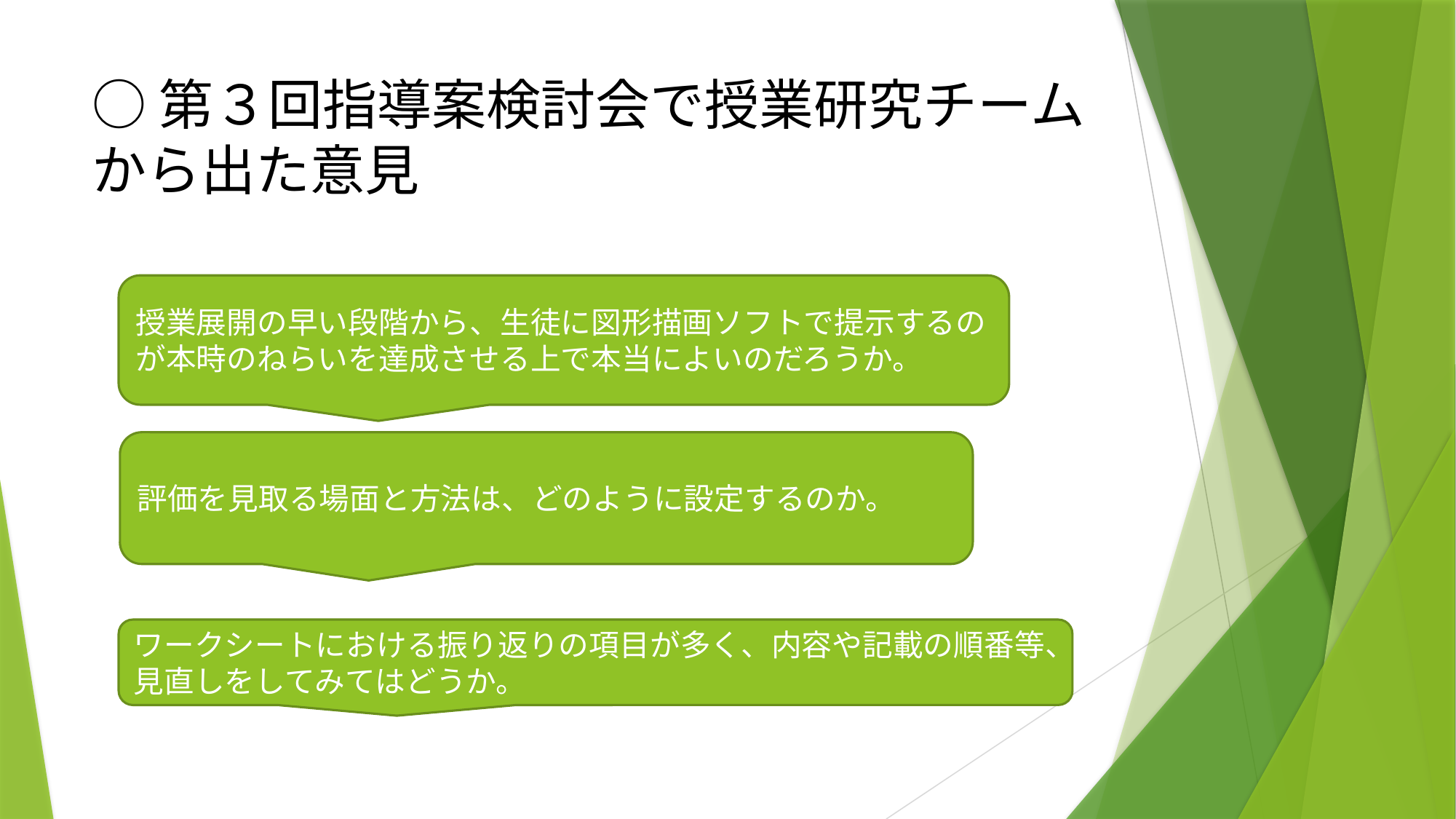

# ○第３回指導案検討会で授業研究チームから出た意見
授業展開の早い段階から、生徒に図形描画ソフトで提示するのが本時のねらいを達成させる上で本当によいのだろうか。
評価を見取る場面と方法は、どのように設定するのか。
ワークシートにおける振り返りの項目が多く、内容や記載の順番等、見直しをしてみてはどうか。